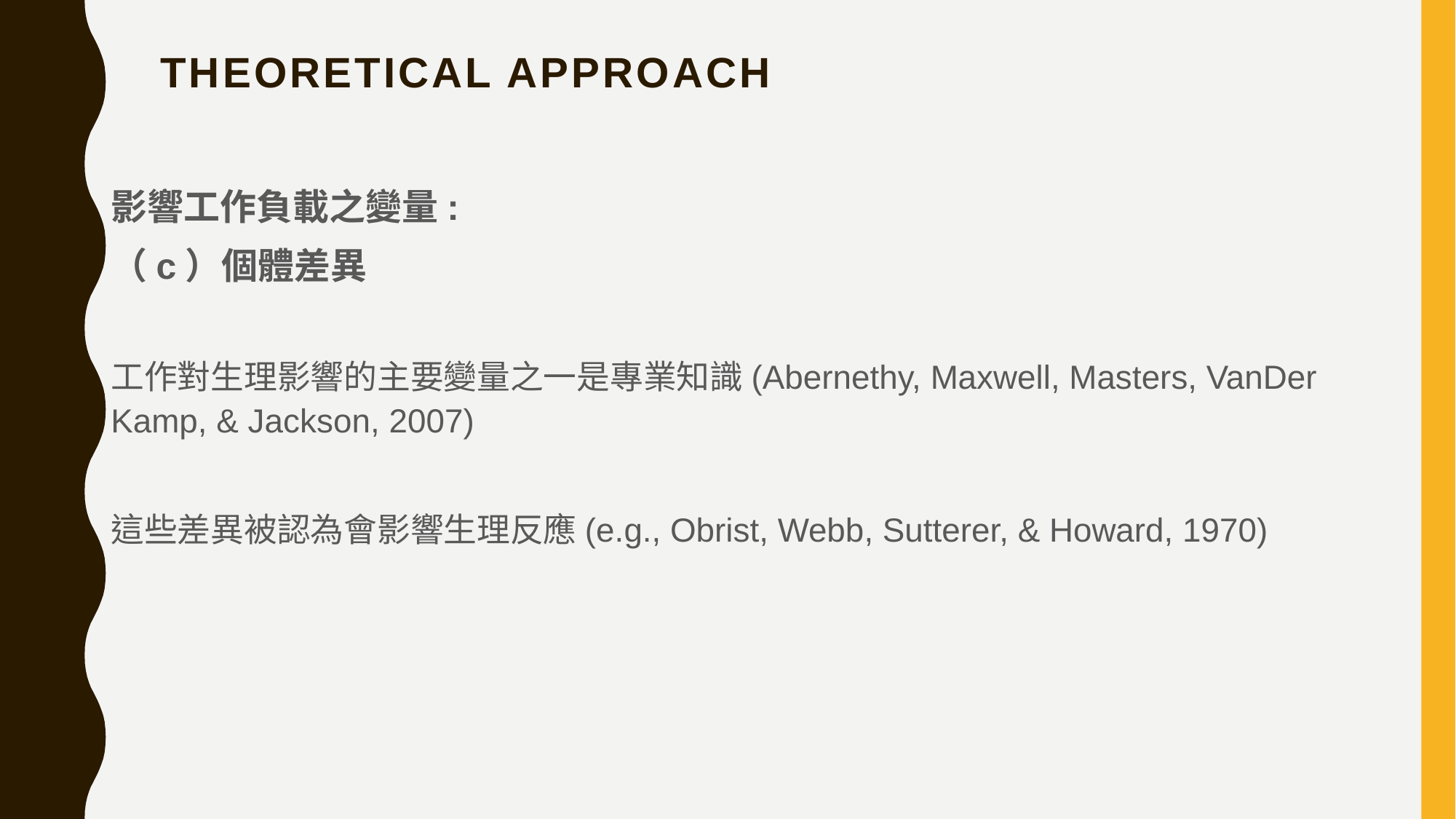

# Theoretical Approach
影響工作負載之變量:
（c）個體差異

工作對生理影響的主要變量之一是專業知識(Abernethy, Maxwell, Masters, VanDer Kamp, & Jackson, 2007)

這些差異被認為會影響生理反應(e.g., Obrist, Webb, Sutterer, & Howard, 1970)